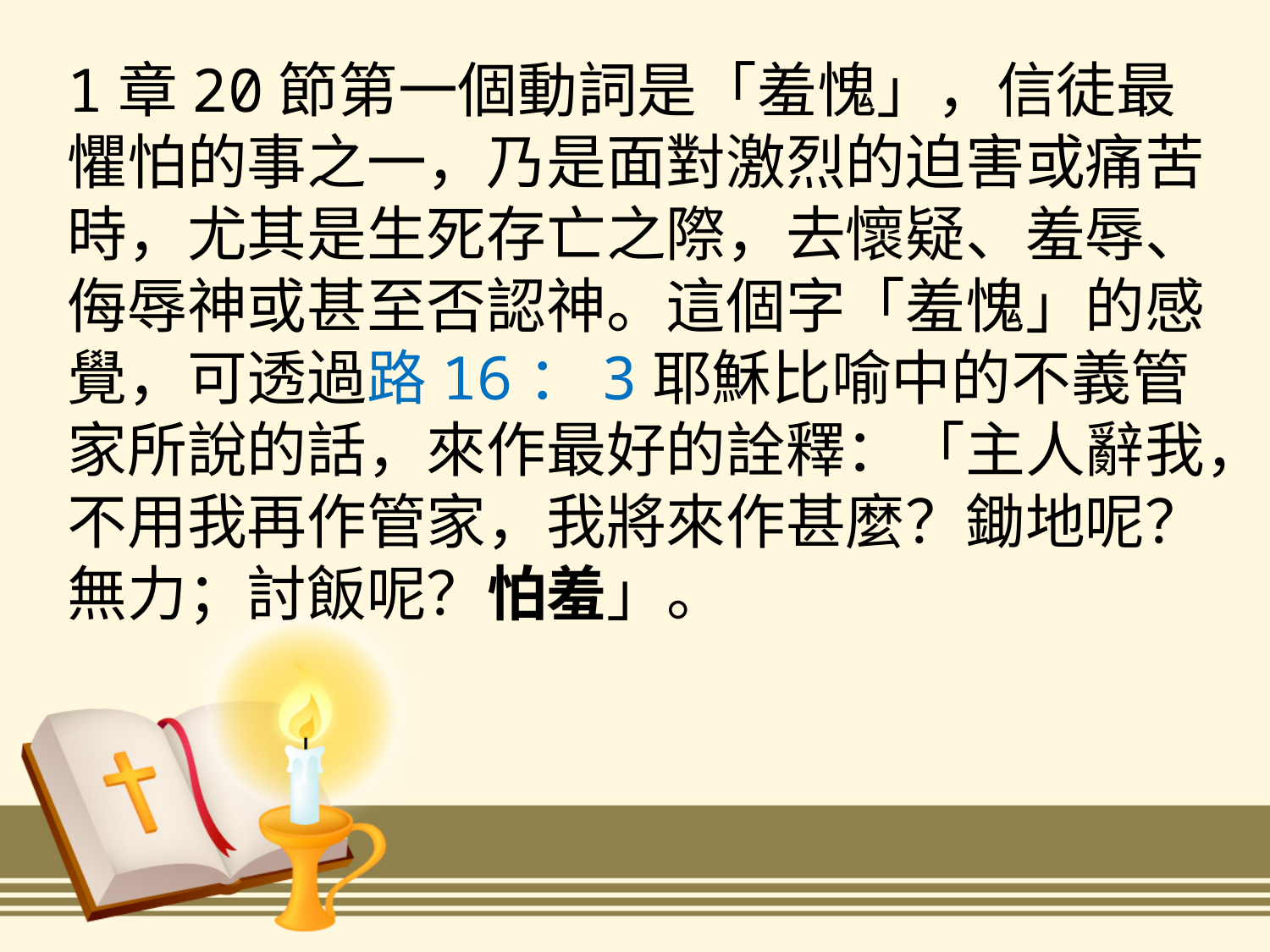

1章20節第一個動詞是「羞愧」，信徒最懼怕的事之一，乃是面對激烈的迫害或痛苦時，尤其是生死存亡之際，去懷疑、羞辱、侮辱神或甚至否認神。這個字「羞愧」的感覺，可透過路16：3耶穌比喻中的不義管家所說的話，來作最好的詮釋：「主人辭我，不用我再作管家，我將來作甚麼？鋤地呢？無力；討飯呢？怕羞」。